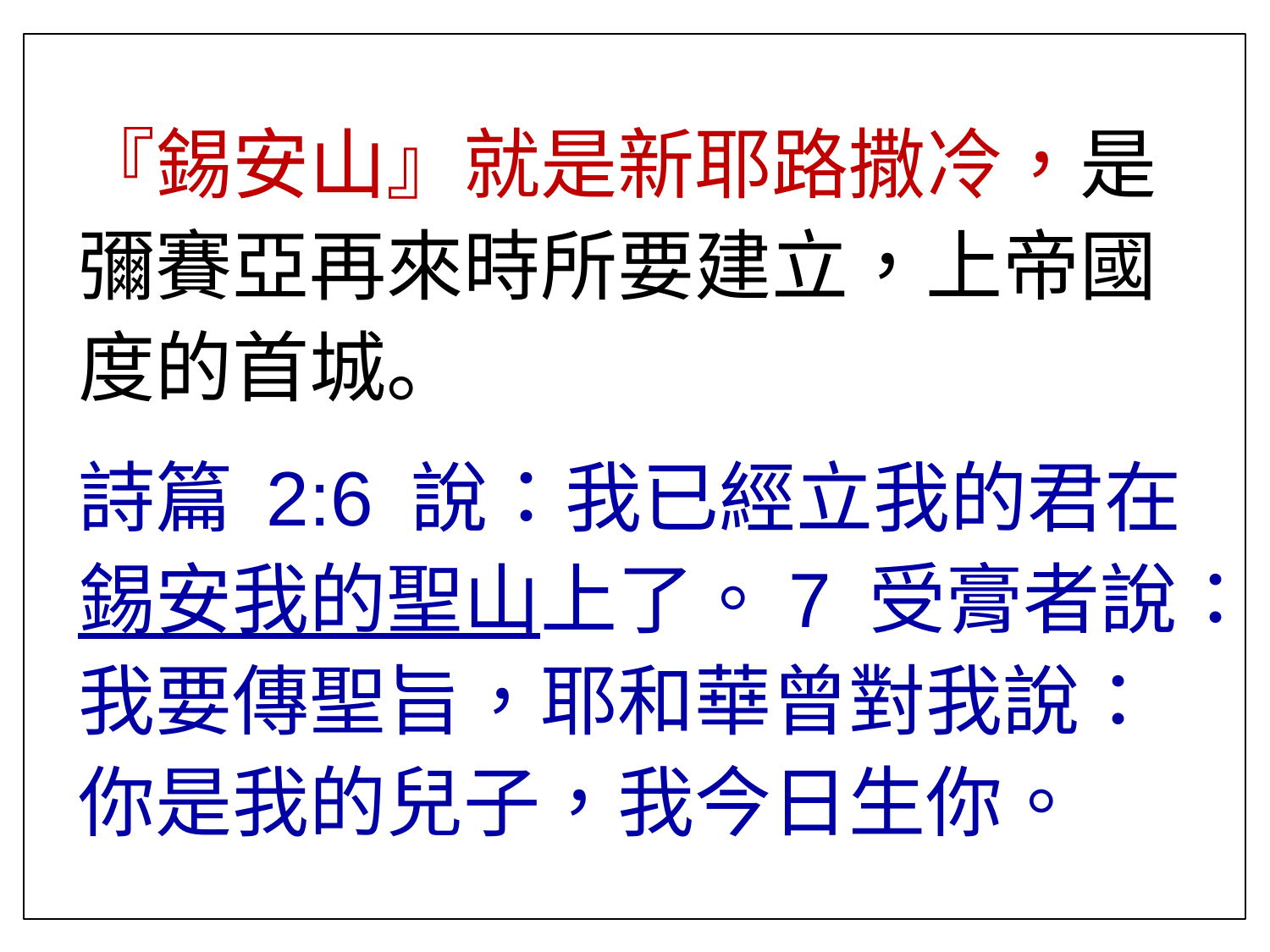

『錫安山』就是新耶路撒冷，是彌賽亞再來時所要建立，上帝國度的首城。
詩篇 2:6 說：我已經立我的君在錫安我的聖山上了。7 受膏者說：我要傳聖旨，耶和華曾對我說：你是我的兒子，我今日生你。